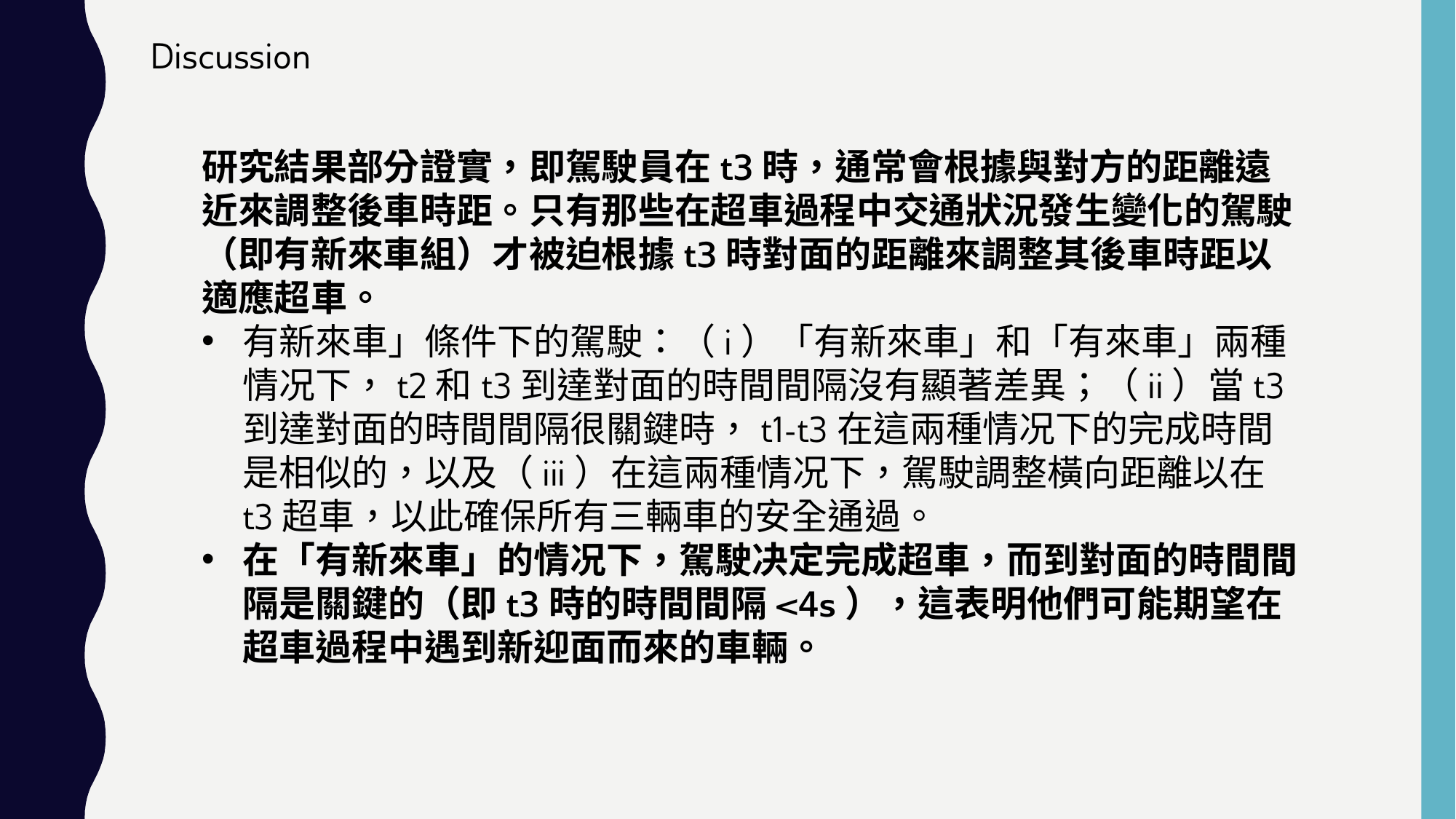

Discussion
研究結果部分證實，即駕駛員在t3時，通常會根據與對方的距離遠近來調整後車時距。只有那些在超車過程中交通狀況發生變化的駕駛（即有新來車組）才被迫根據t3時對面的距離來調整其後車時距以適應超車。
有新來車」條件下的駕駛：（i）「有新來車」和「有來車」兩種情况下，t2和t3到達對面的時間間隔沒有顯著差異；（ii）當t3到達對面的時間間隔很關鍵時，t1-t3在這兩種情况下的完成時間是相似的，以及（iii）在這兩種情况下，駕駛調整橫向距離以在t3超車，以此確保所有三輛車的安全通過。
在「有新來車」的情况下，駕駛决定完成超車，而到對面的時間間隔是關鍵的（即t3時的時間間隔<4s），這表明他們可能期望在超車過程中遇到新迎面而來的車輛。